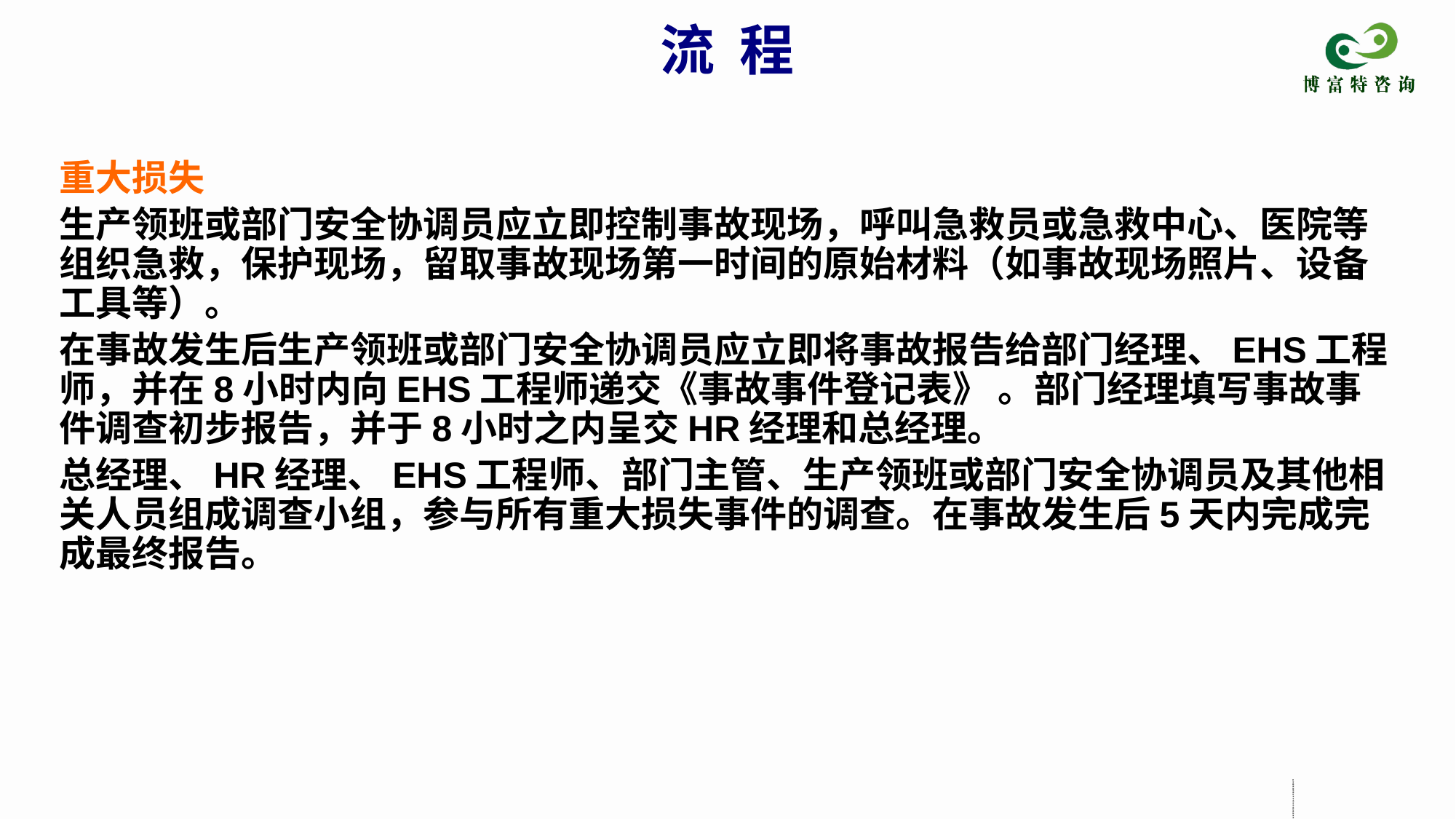

流  程
重大损失
生产领班或部门安全协调员应立即控制事故现场，呼叫急救员或急救中心、医院等组织急救，保护现场，留取事故现场第一时间的原始材料（如事故现场照片、设备工具等）。
在事故发生后生产领班或部门安全协调员应立即将事故报告给部门经理、EHS工程师，并在8小时内向EHS工程师递交《事故事件登记表》 。部门经理填写事故事件调查初步报告，并于8小时之内呈交HR经理和总经理。
总经理、HR经理、EHS工程师、部门主管、生产领班或部门安全协调员及其他相关人员组成调查小组，参与所有重大损失事件的调查。在事故发生后5天内完成完成最终报告。
梭含藉质钱唱褪巨混专渤古巾恳绊委狡置卓宗喘溃球拷装隋腑滴沈涎缴灵事故事件报告调查流程培训事故事件报告调查流程培训